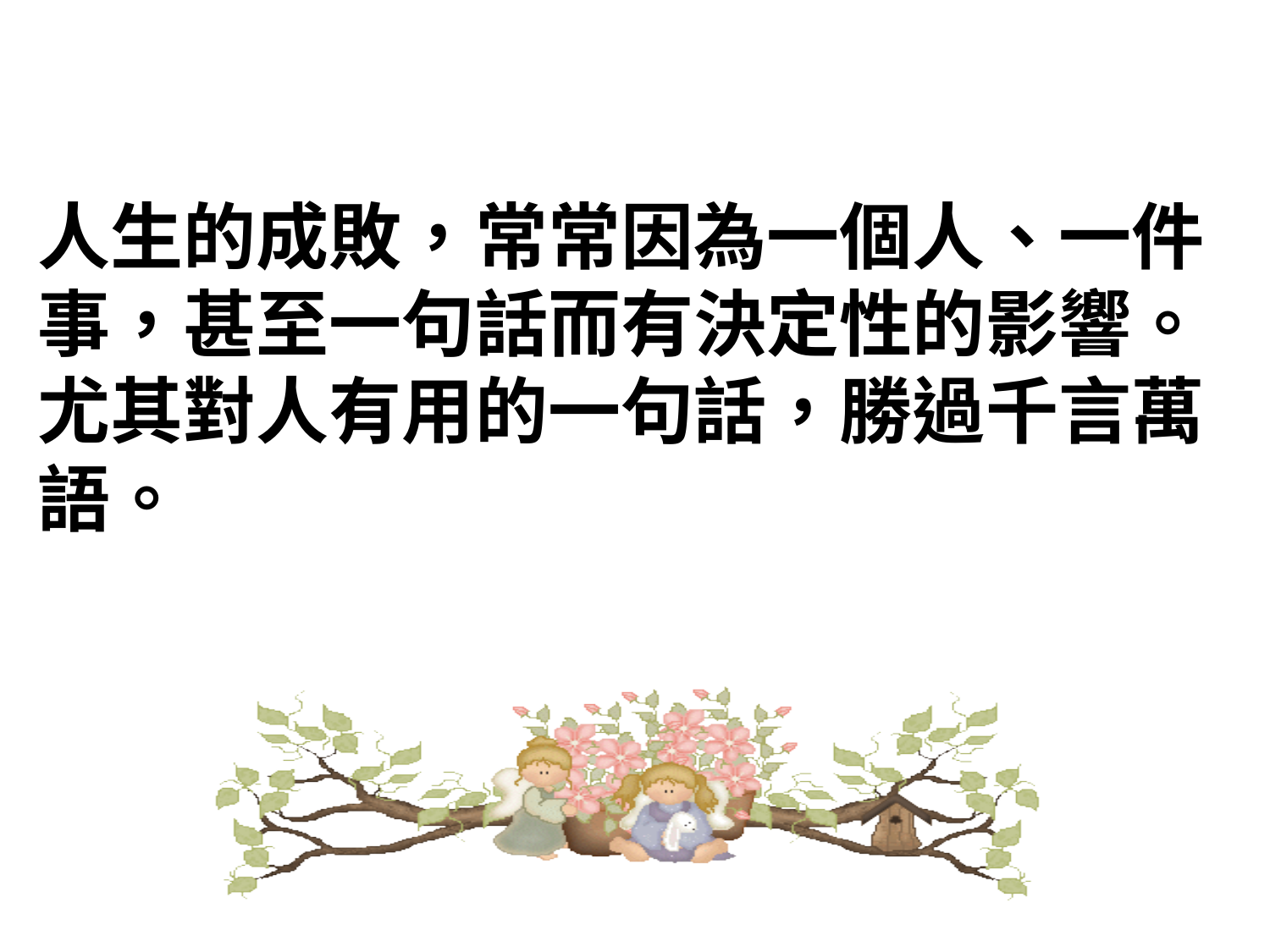

# 人生的成敗，常常因為一個人、一件事，甚至一句話而有決定性的影響。 尤其對人有用的一句話，勝過千言萬語。